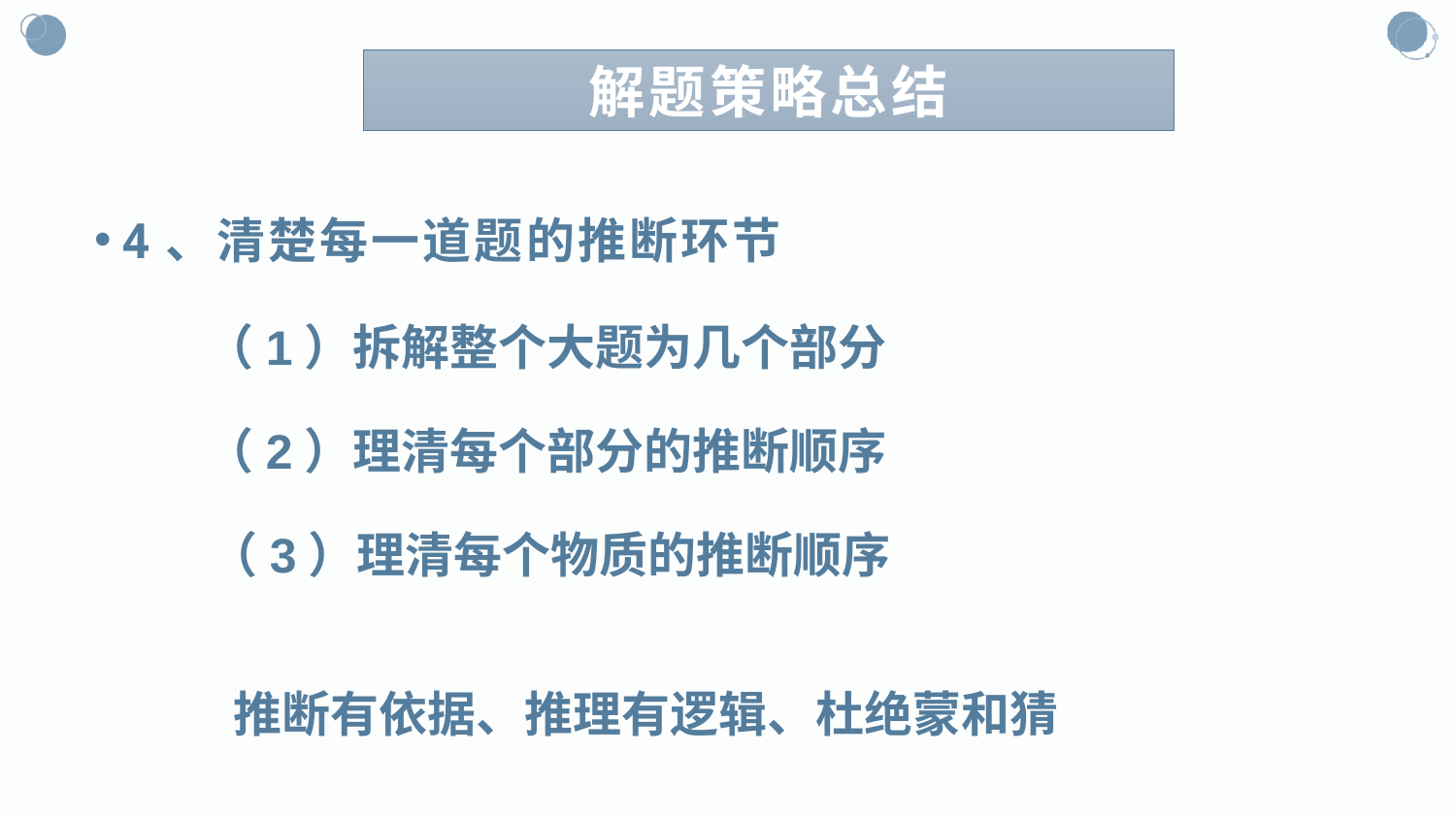

# 解题策略总结
4、清楚每一道题的推断环节
（1）拆解整个大题为几个部分
（2）理清每个部分的推断顺序
（3）理清每个物质的推断顺序
推断有依据、推理有逻辑、杜绝蒙和猜